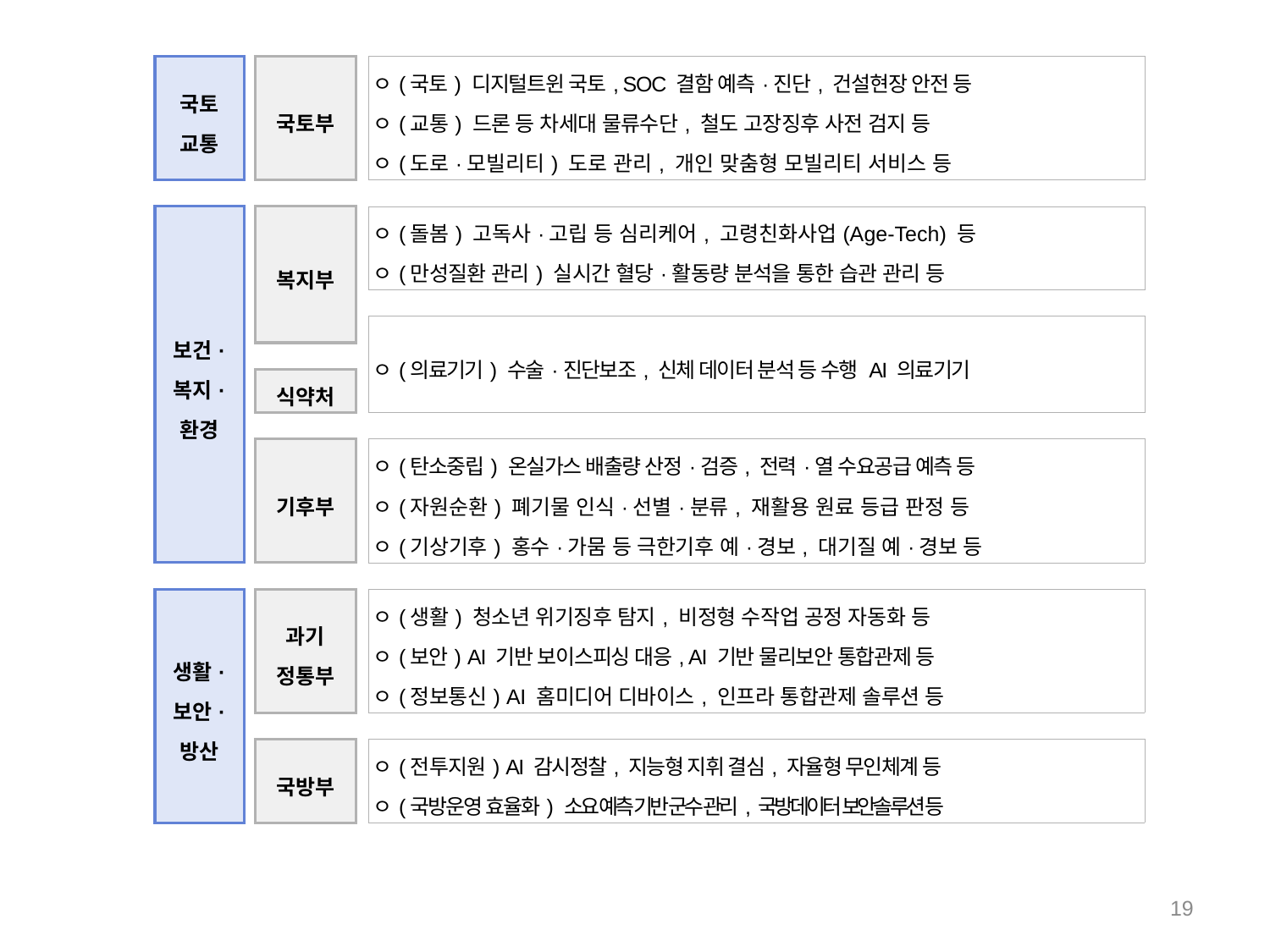

| 국토 교통 |  | 국토부 |  | ㅇ(국토) 디지털트윈 국토, SOC 결함 예측·진단, 건설현장 안전 등 ㅇ(교통) 드론 등 차세대 물류수단, 철도 고장징후 사전 검지 등 ㅇ(도로·모빌리티) 도로 관리, 개인 맞춤형 모빌리티 서비스 등 |
| --- | --- | --- | --- | --- |
|  |  |  |  |  |
| 보건· 복지· 환경 |  | 복지부 |  | ㅇ(돌봄) 고독사·고립 등 심리케어, 고령친화사업(Age-Tech) 등 ㅇ(만성질환 관리) 실시간 혈당·활동량 분석을 통한 습관 관리 등 |
|  |  |  |  |  |
|  |  |  |  | ㅇ(의료기기) 수술·진단보조, 신체 데이터 분석 등 수행 AI 의료기기 |
|  |  |  |  |  |
|  |  | 식약처 |  |  |
|  |  |  |  |  |
|  |  | 기후부 |  | ㅇ(탄소중립) 온실가스 배출량 산정·검증, 전력·열 수요공급 예측 등 ㅇ(자원순환) 폐기물 인식·선별·분류, 재활용 원료 등급 판정 등 ㅇ(기상기후) 홍수·가뭄 등 극한기후 예·경보, 대기질 예·경보 등 |
|  |  |  |  |  |
| 생활· 보안· 방산 |  | 과기 정통부 |  | ㅇ(생활) 청소년 위기징후 탐지, 비정형 수작업 공정 자동화 등 ㅇ(보안) AI 기반 보이스피싱 대응, AI 기반 물리보안 통합관제 등 ㅇ(정보통신) AI 홈미디어 디바이스, 인프라 통합관제 솔루션 등 |
|  |  |  |  |  |
|  |  | 국방부 |  | ㅇ(전투지원) AI 감시정찰, 지능형 지휘 결심, 자율형 무인체계 등 ㅇ(국방운영 효율화) 소요 예측 기반 군수 관리, 국방데이터 보안솔루션 등 |

19